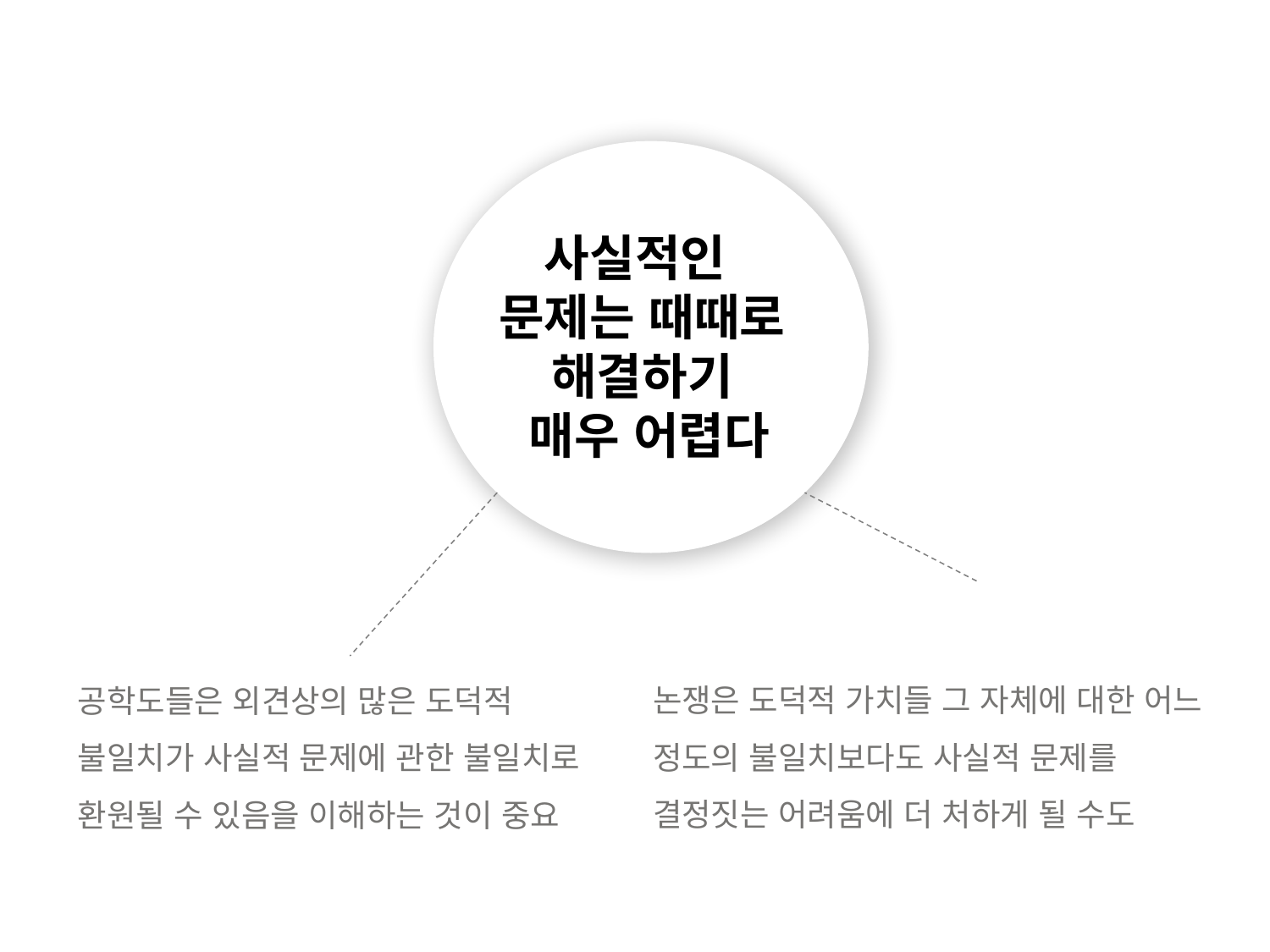

사실적인
문제는 때때로
해결하기
매우 어렵다
논쟁은 도덕적 가치들 그 자체에 대한 어느 정도의 불일치보다도 사실적 문제를 결정짓는 어려움에 더 처하게 될 수도
공학도들은 외견상의 많은 도덕적 불일치가 사실적 문제에 관한 불일치로 환원될 수 있음을 이해하는 것이 중요